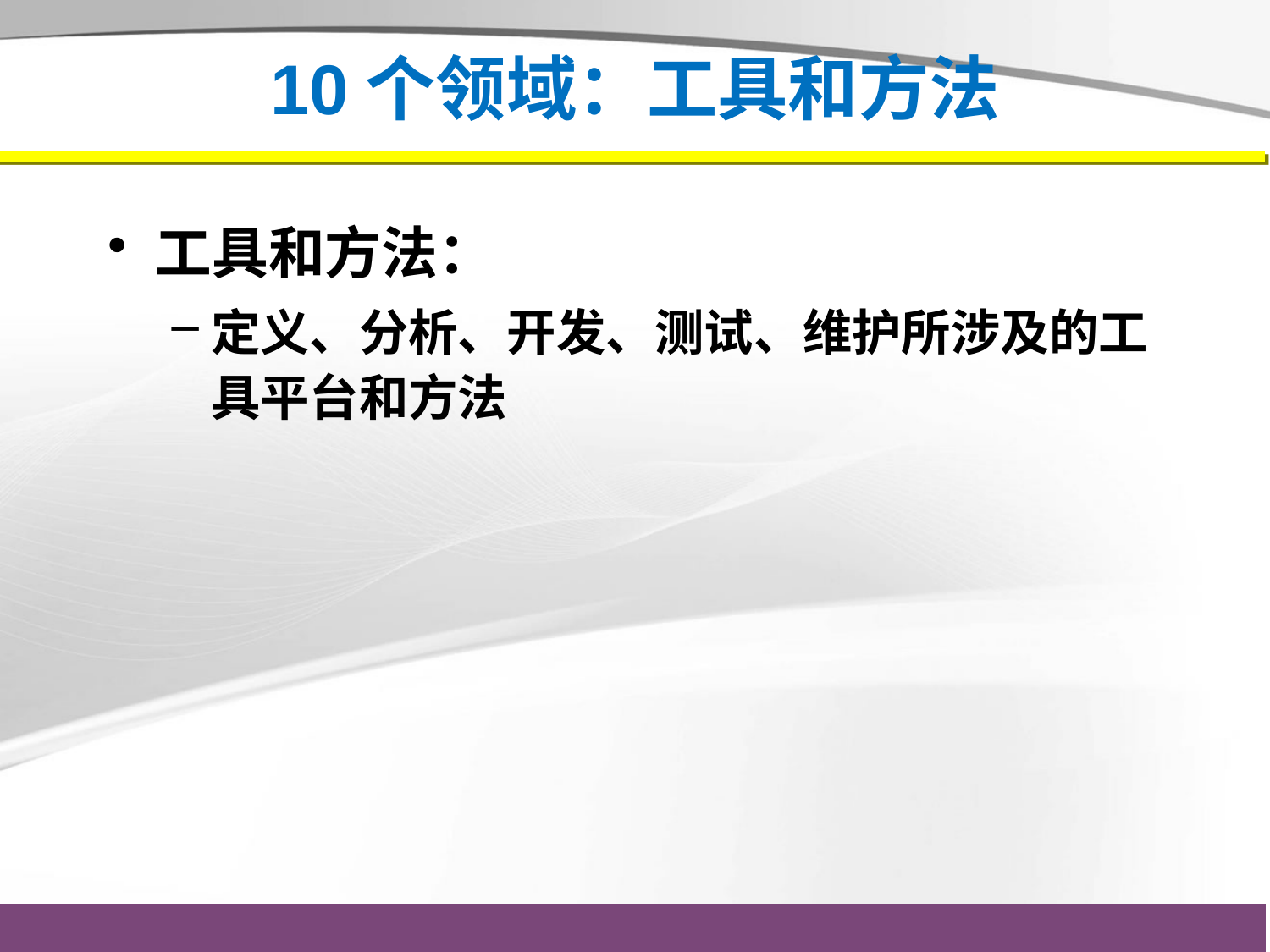

# 10个领域：工具和方法
工具和方法：
定义、分析、开发、测试、维护所涉及的工具平台和方法